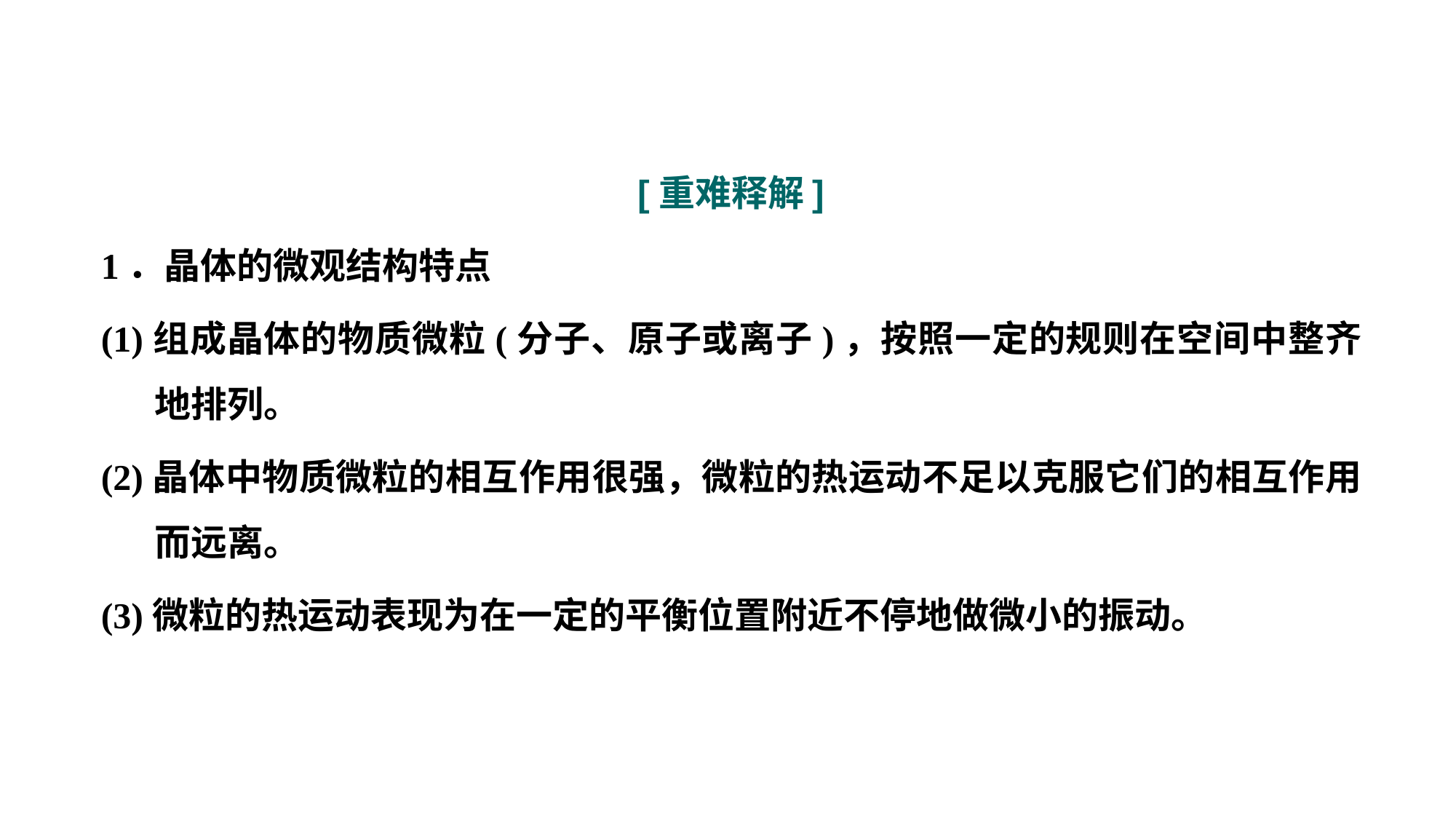

[重难释解]
1．晶体的微观结构特点
(1)组成晶体的物质微粒(分子、原子或离子)，按照一定的规则在空间中整齐地排列。
(2)晶体中物质微粒的相互作用很强，微粒的热运动不足以克服它们的相互作用而远离。
(3)微粒的热运动表现为在一定的平衡位置附近不停地做微小的振动。